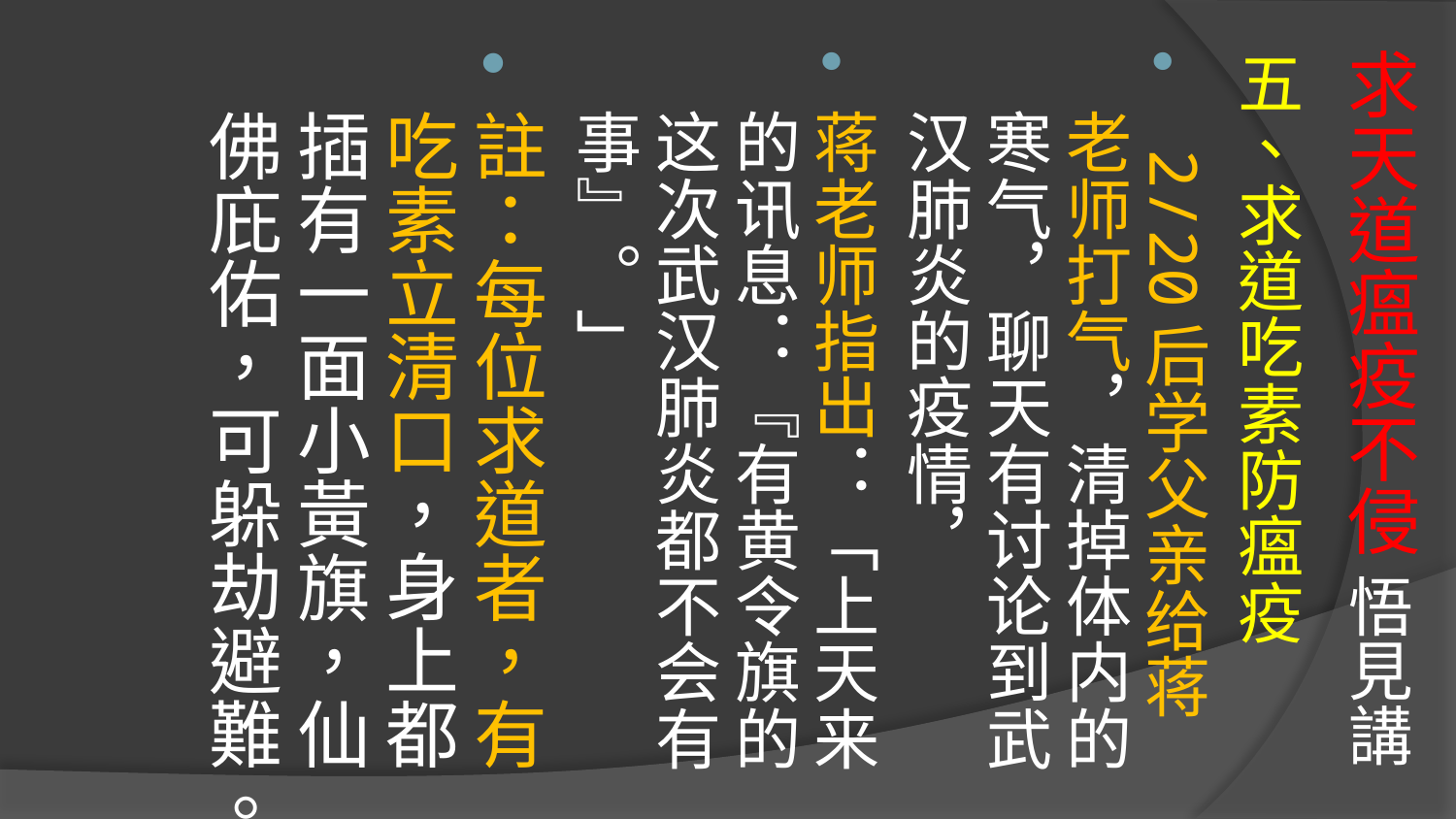

# 求天道瘟疫不侵 悟見講
五、求道吃素防瘟疫
 2/20后学父亲给蒋老师打气，清掉体内的寒气，聊天有讨论到武汉肺炎的疫情，
蒋老师指出：「上天来的讯息：『有黄令旗的这次武汉肺炎都不会有事』。」
註：每位求道者，有吃素立清口，身上都插有一面小黃旗，仙佛庇佑，可躲劫避難。